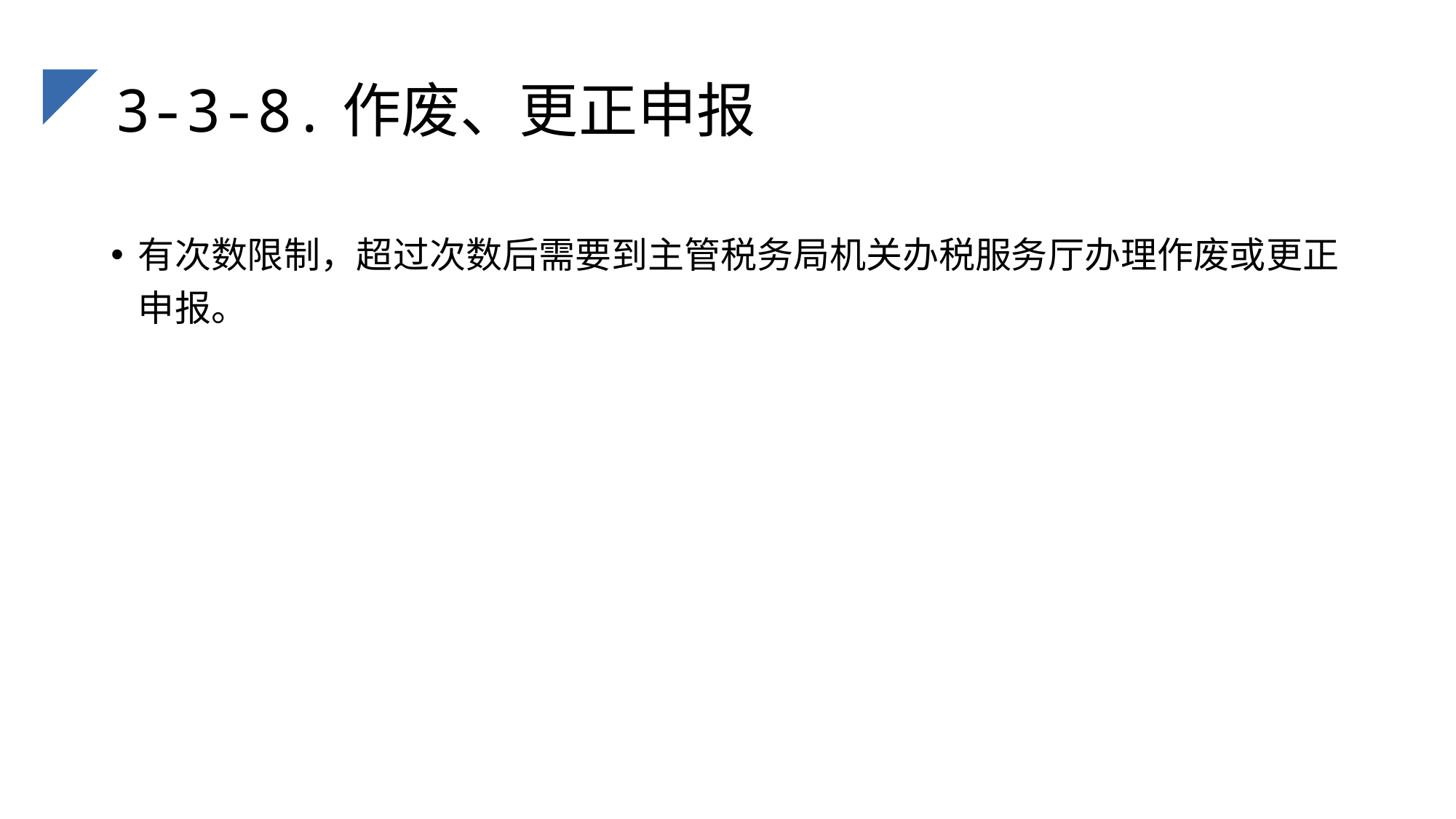

# 3-3-8.作废、更正申报
有次数限制，超过次数后需要到主管税务局机关办税服务厅办理作废或更正申报。